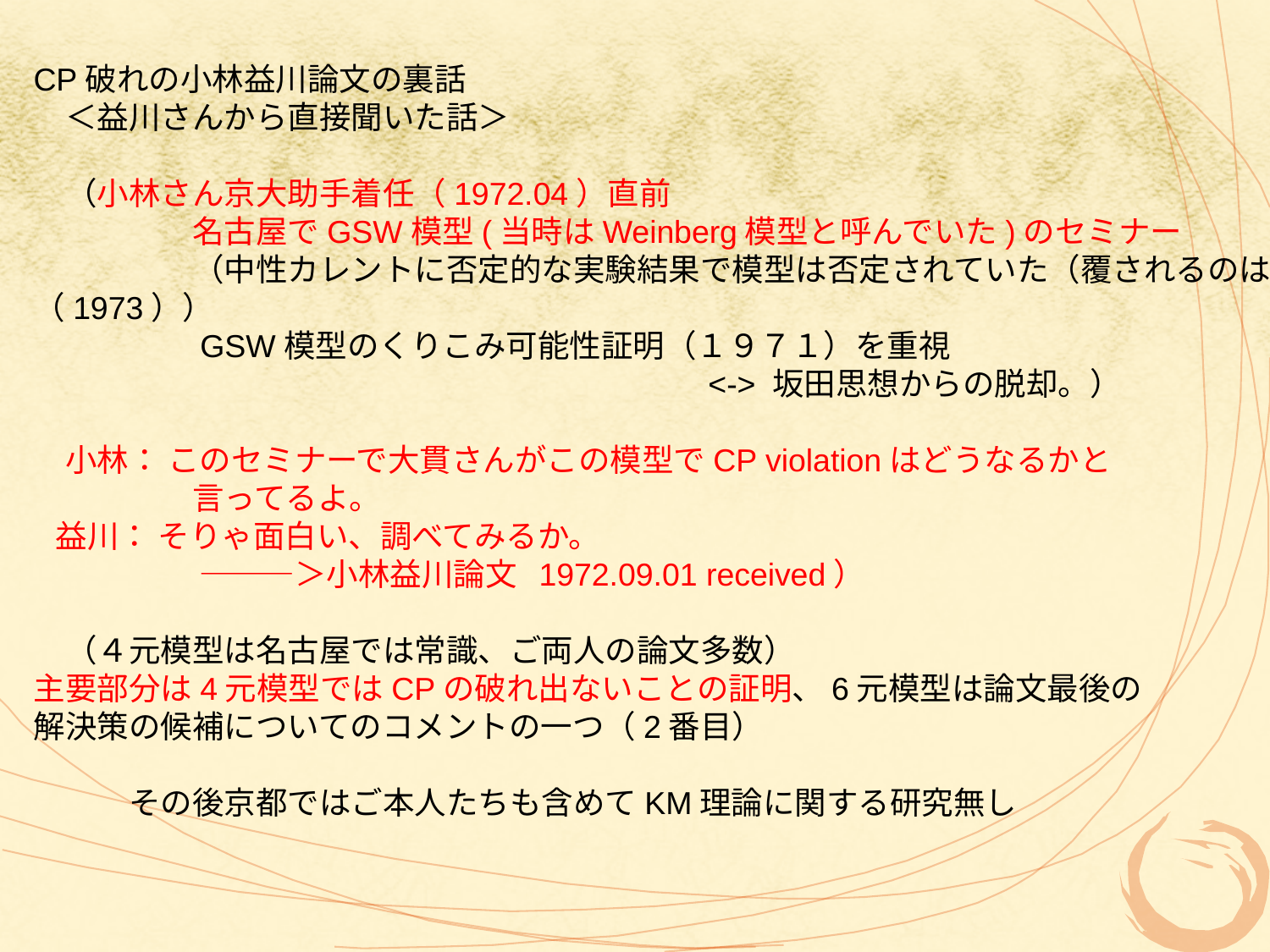

CP破れの小林益川論文の裏話
　＜益川さんから直接聞いた話＞

　（小林さん京大助手着任（1972.04）直前
　　　　　名古屋でGSW模型(当時はWeinberg模型と呼んでいた)のセミナー
　　　　　（中性カレントに否定的な実験結果で模型は否定されていた（覆されるのは（1973））
　　　　　GSW模型のくりこみ可能性証明（１９７１）を重視
　　　　　　　　　　　　　　　　　　　　　<-> 坂田思想からの脱却。）

　小林： このセミナーで大貫さんがこの模型でCP violationはどうなるかと
　　　　　言ってるよ。
  益川： そりゃ面白い、調べてみるか。
　　　　 　———＞小林益川論文  1972.09.01 received）

　（４元模型は名古屋では常識、ご両人の論文多数）
主要部分は4元模型ではCPの破れ出ないことの証明、6元模型は論文最後の
解決策の候補についてのコメントの一つ（2番目）

　　　その後京都ではご本人たちも含めてKM理論に関する研究無し